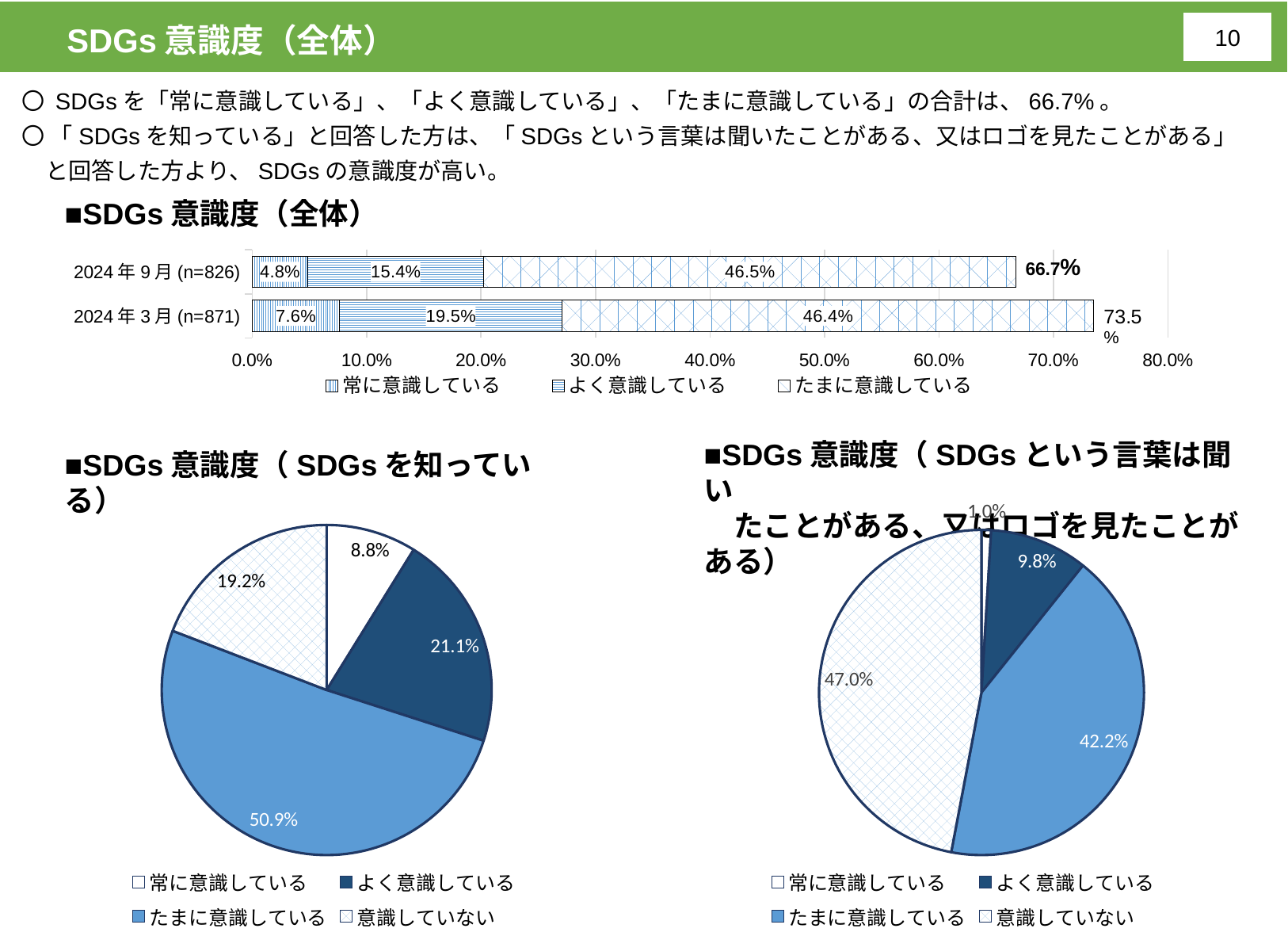

SDGs意識度（全体）
10
〇 SDGsを「常に意識している」、「よく意識している」、「たまに意識している」の合計は、66.7%。
〇 「SDGsを知っている」と回答した方は、「SDGsという言葉は聞いたことがある、又はロゴを見たことがある」と回答した方より、SDGsの意識度が高い。
■SDGs意識度（全体）

### Chart

| Category | 常に意識している | よく意識している | たまに意識している |
|---|---|---|---|
| 2024年3月(n=871) | 7.6 | 19.5 | 46.4 |
| 2024年9月(n=826) | 4.842615012106537 | 15.375302663438257 | 46.48910411622276 |
■SDGs意識度（SDGsという言葉は聞い
　たことがある、又はロゴを見たことがある）
■SDGs意識度（SDGsを知っている）

### Chart

| Category | SDGs意識度（SDGsを知っている） | 列1 |
|---|---|---|
| 常に意識している | 0.08845208845208845 | 36.0 |
| よく意識している | 0.2113022113022113 | 86.0 |
| たまに意識している | 0.5085995085995086 | 207.0 |
| 意識していない | 0.19164619164619165 | 78.0 |

### Chart

| Category | SDGs意識度（2	SDGsという言葉は聞いたことがある、又はロゴを見たことがある） | SDGs意識度（3	SDGsという言葉は聞いたことがある、又はロゴを見たことがある） |
|---|---|---|
| 常に意識している | 0.00954653937947494 | 4.0 |
| よく意識している | 0.09785202863961814 | 41.0 |
| たまに意識している | 0.4224343675417661 | 177.0 |
| 意識していない | 0.4701670644391408 | 197.0 |